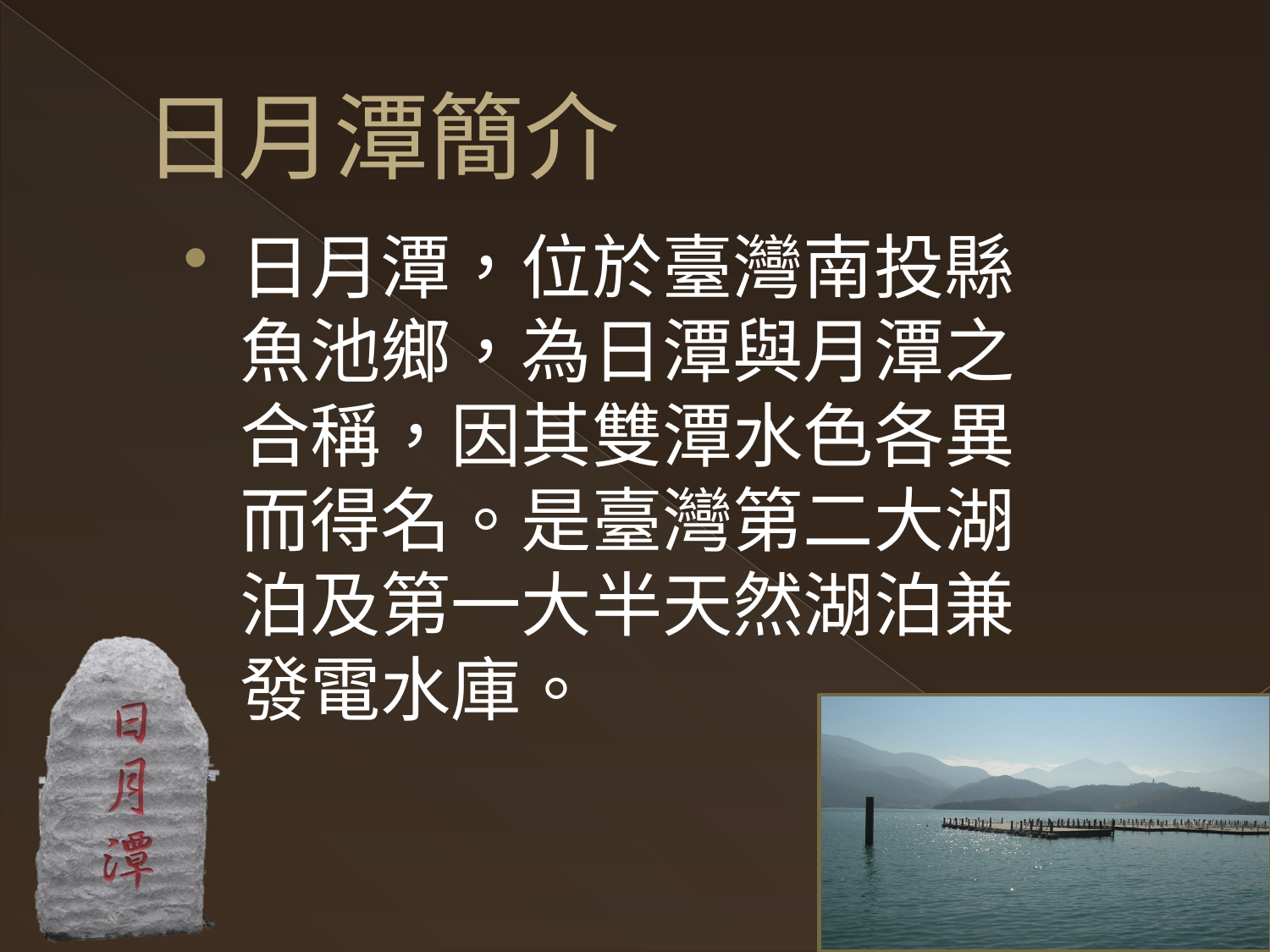

# 日月潭簡介
日月潭，位於臺灣南投縣魚池鄉，為日潭與月潭之合稱，因其雙潭水色各異而得名。是臺灣第二大湖泊及第一大半天然湖泊兼發電水庫。